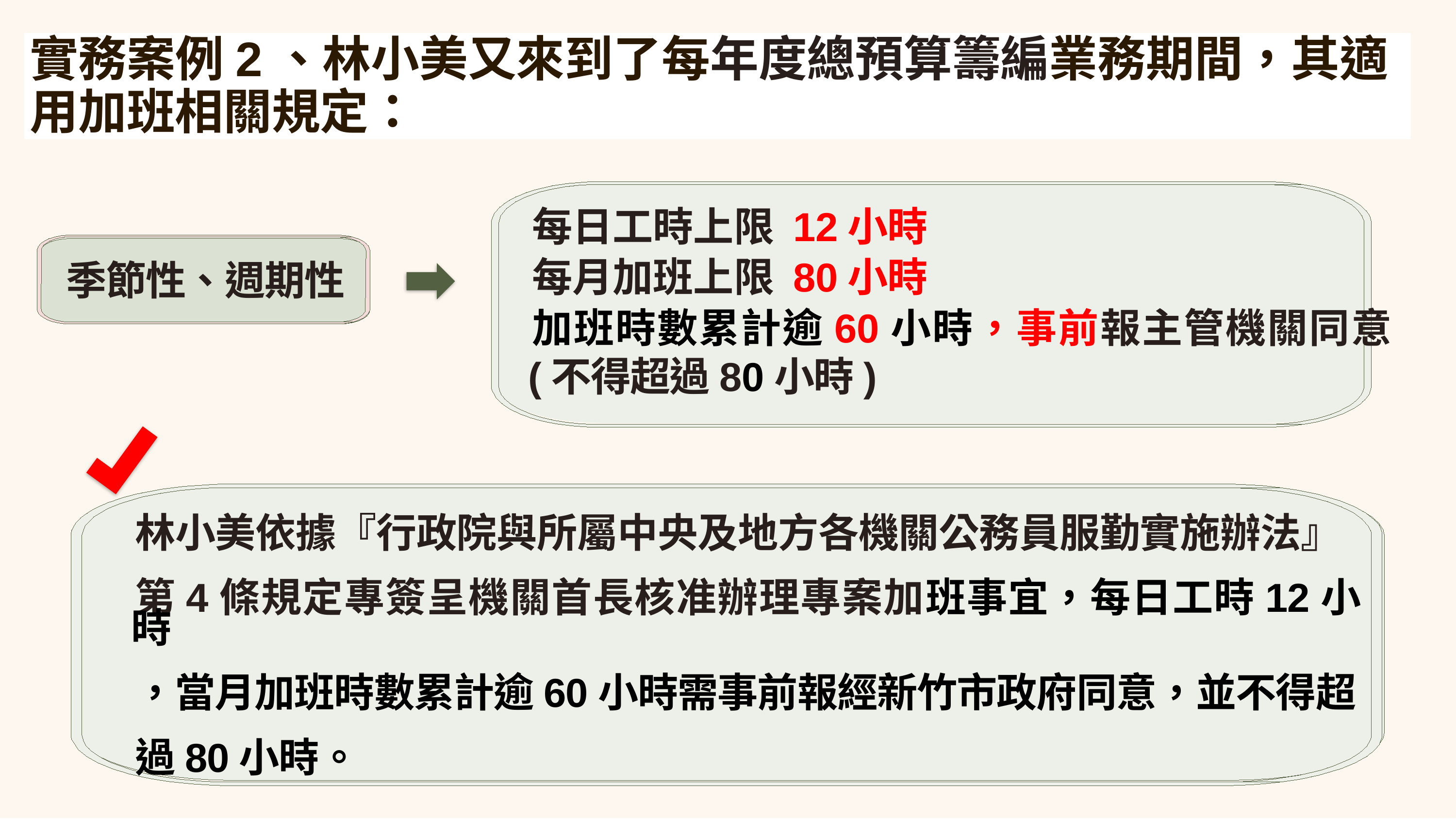

實務案例2、林小美又來到了每年度總預算籌編業務期間，其適用加班相關規定：

每日工時上限 12小時
每月加班上限 80小時
加班時數累計逾60小時，事前報主管機關同意 (不得超過80小時)

季節性、週期性

事

林小美依據『行政院與所屬中央及地方各機關公務員服勤實施辦法』

第4條規定專簽呈機關首長核准辦理專案加班事宜，每日工時12小時

，當月加班時數累計逾60小時需事前報經新竹市政府同意，並不得超

過80小時。